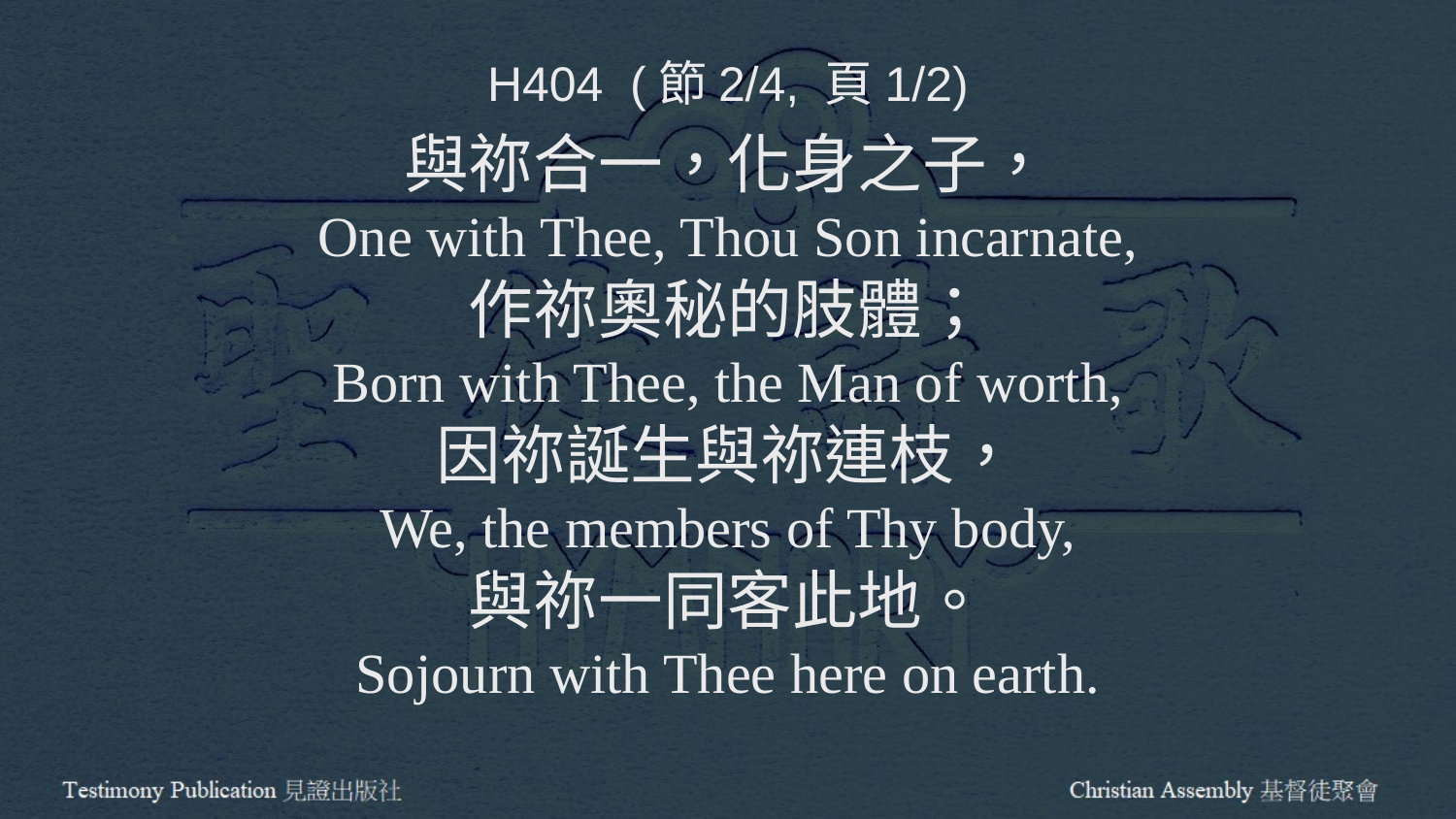

H404  (節2/4, 頁1/2)
與祢合一，化身之子，
One with Thee, Thou Son incarnate,
作祢奧秘的肢體；
Born with Thee, the Man of worth,
因祢誕生與祢連枝，
We, the members of Thy body,
與祢一同客此地。
Sojourn with Thee here on earth.